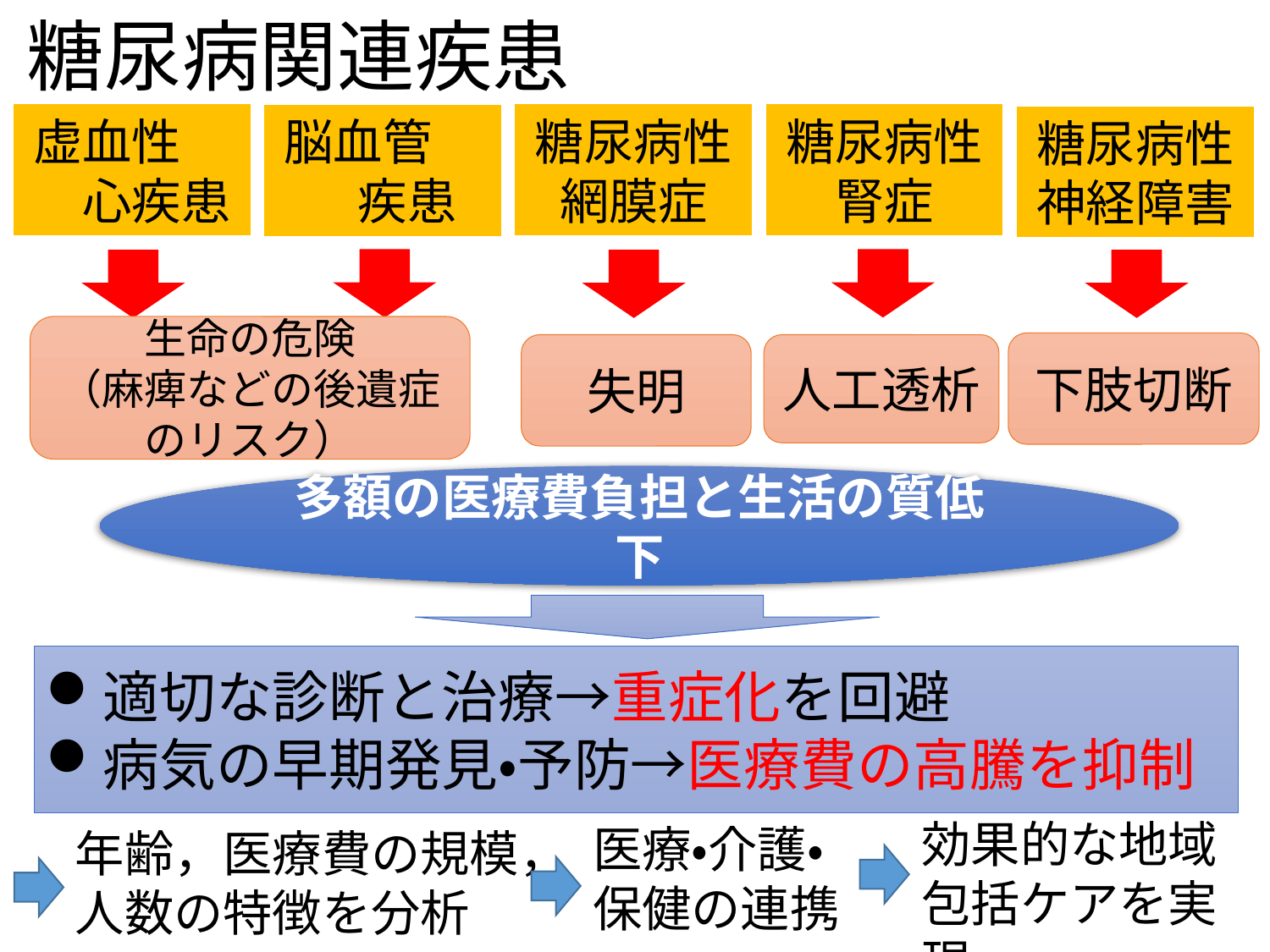

# 糖尿病関連疾患
虚血性　　心疾患
糖尿病性
網膜症
糖尿病性
腎症
脳血管　　疾患
糖尿病性
神経障害

生命の危険
（麻痺などの後遺症のリスク）
下肢切断
失明
人工透析
多額の医療費負担と生活の質低下

適切な診断と治療→重症化を回避
病気の早期発見・予防→医療費の高騰を抑制
効果的な地域包括ケアを実現
医療・介護・保健の連携
年齢，医療費の規模，人数の特徴を分析